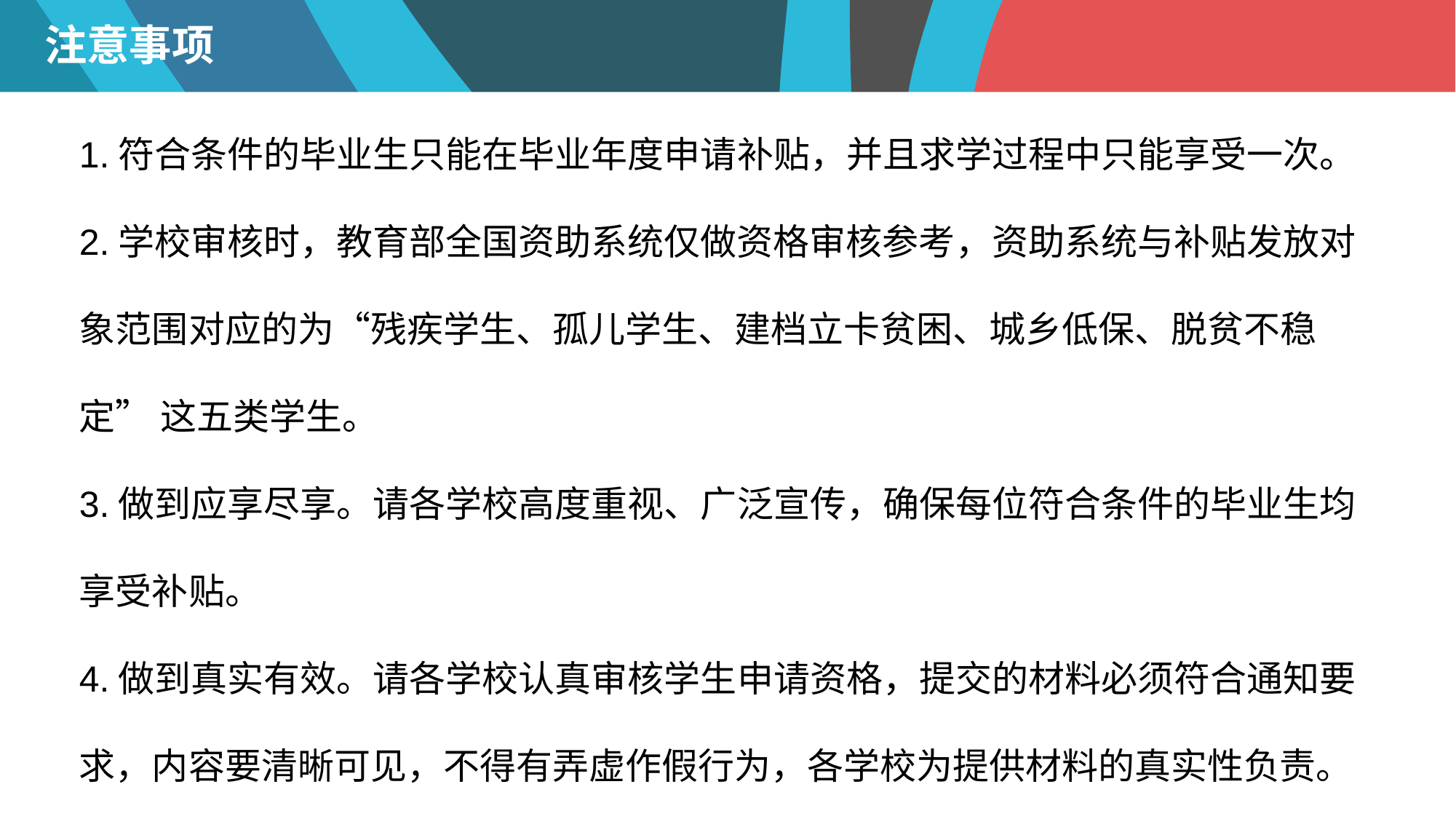

注意事项
1.符合条件的毕业生只能在毕业年度申请补贴，并且求学过程中只能享受一次。
2.学校审核时，教育部全国资助系统仅做资格审核参考，资助系统与补贴发放对象范围对应的为“残疾学生、孤儿学生、建档立卡贫困、城乡低保、脱贫不稳定” 这五类学生。
3.做到应享尽享。请各学校高度重视、广泛宣传，确保每位符合条件的毕业生均享受补贴。
4.做到真实有效。请各学校认真审核学生申请资格，提交的材料必须符合通知要求，内容要清晰可见，不得有弄虚作假行为，各学校为提供材料的真实性负责。